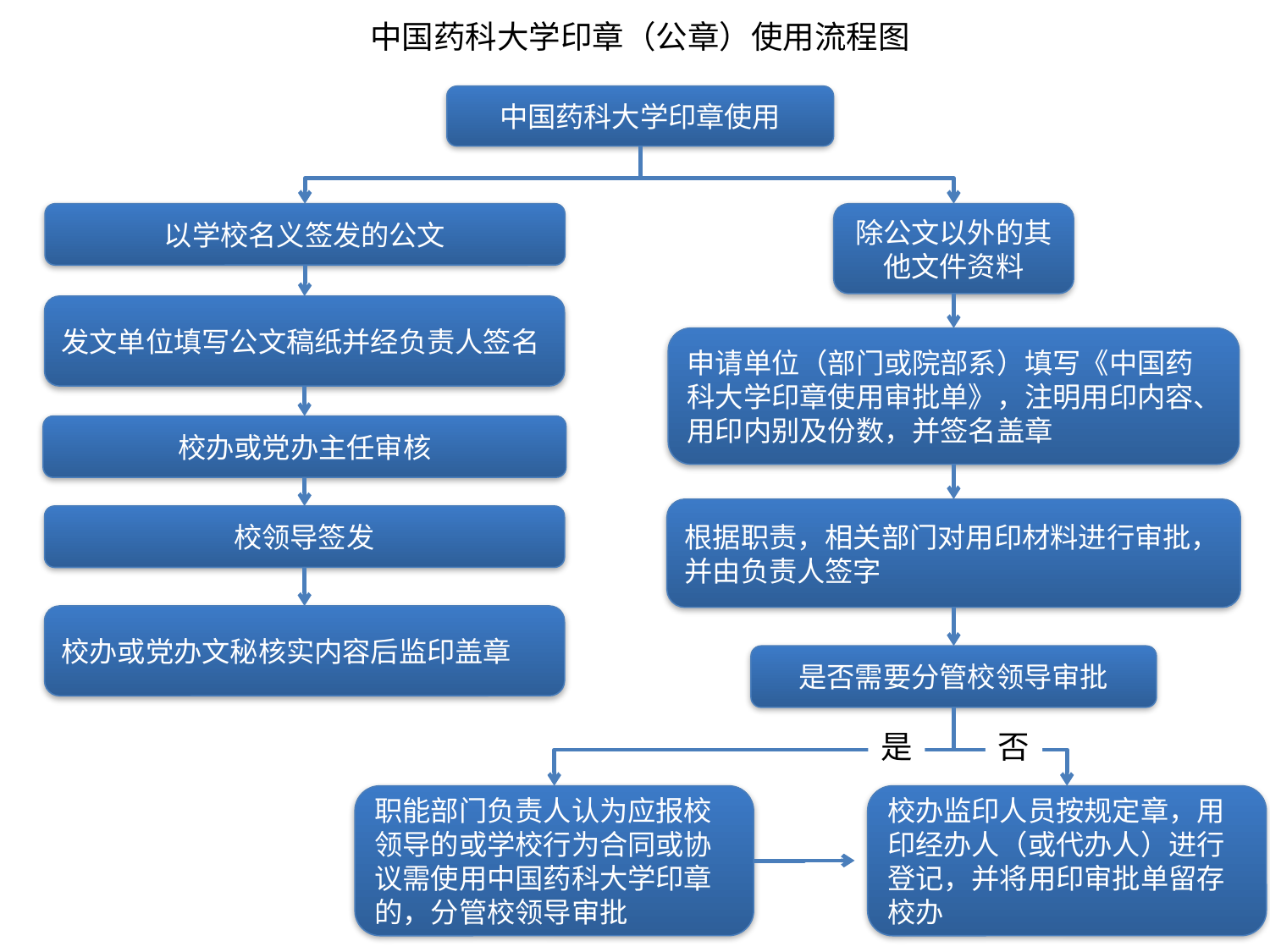

中国药科大学印章（公章）使用流程图
中国药科大学印章使用
以学校名义签发的公文
除公文以外的其他文件资料
发文单位填写公文稿纸并经负责人签名
申请单位（部门或院部系）填写《中国药科大学印章使用审批单》，注明用印内容、用印内别及份数，并签名盖章
校办或党办主任审核
根据职责，相关部门对用印材料进行审批，并由负责人签字
校领导签发
校办或党办文秘核实内容后监印盖章
是否需要分管校领导审批
是
否
校办监印人员按规定章，用印经办人（或代办人）进行登记，并将用印审批单留存校办
职能部门负责人认为应报校领导的或学校行为合同或协议需使用中国药科大学印章的，分管校领导审批